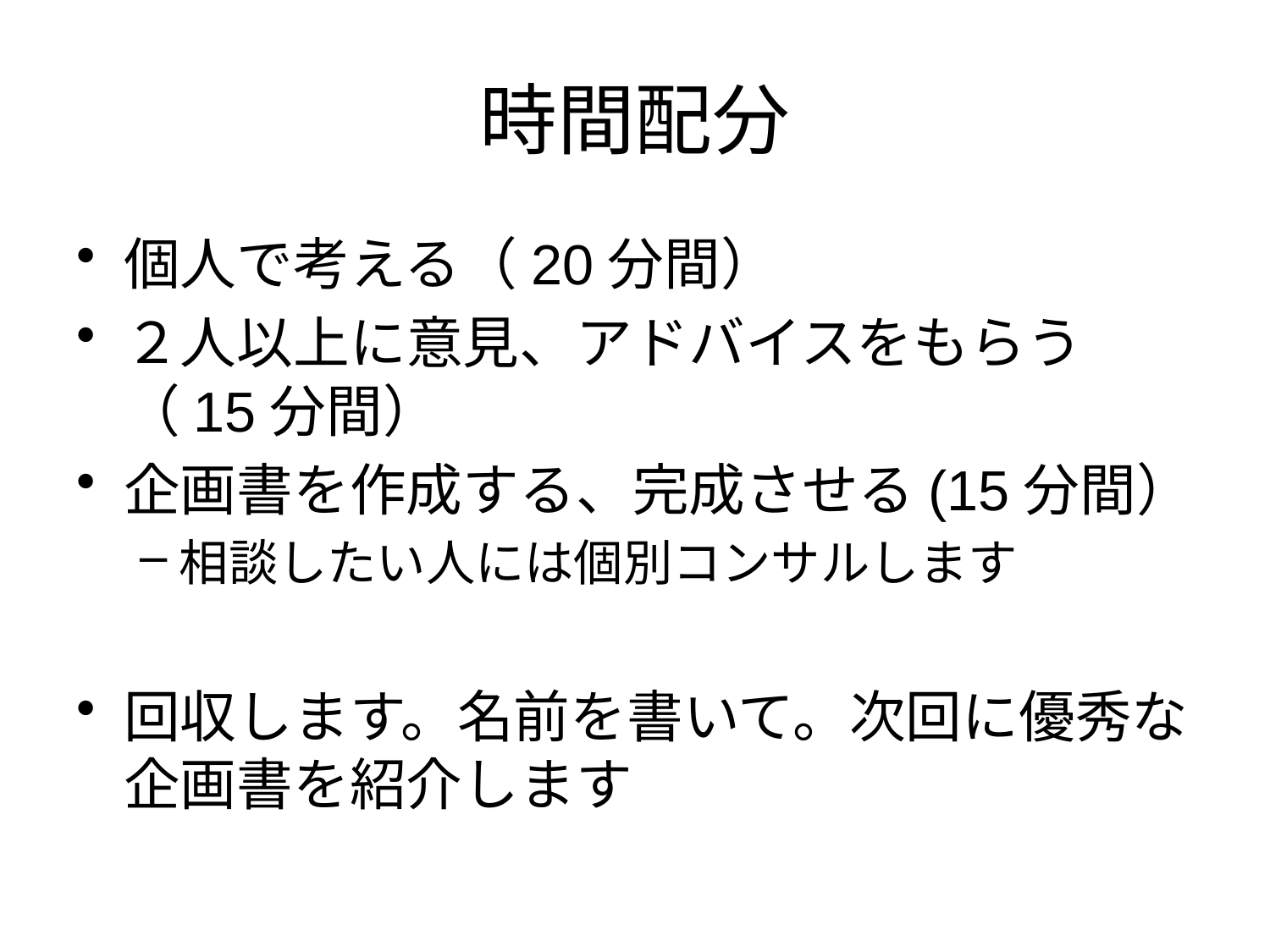

# 時間配分
個人で考える（20分間）
２人以上に意見、アドバイスをもらう（15分間）
企画書を作成する、完成させる(15分間）
相談したい人には個別コンサルします

回収します。名前を書いて。次回に優秀な企画書を紹介します